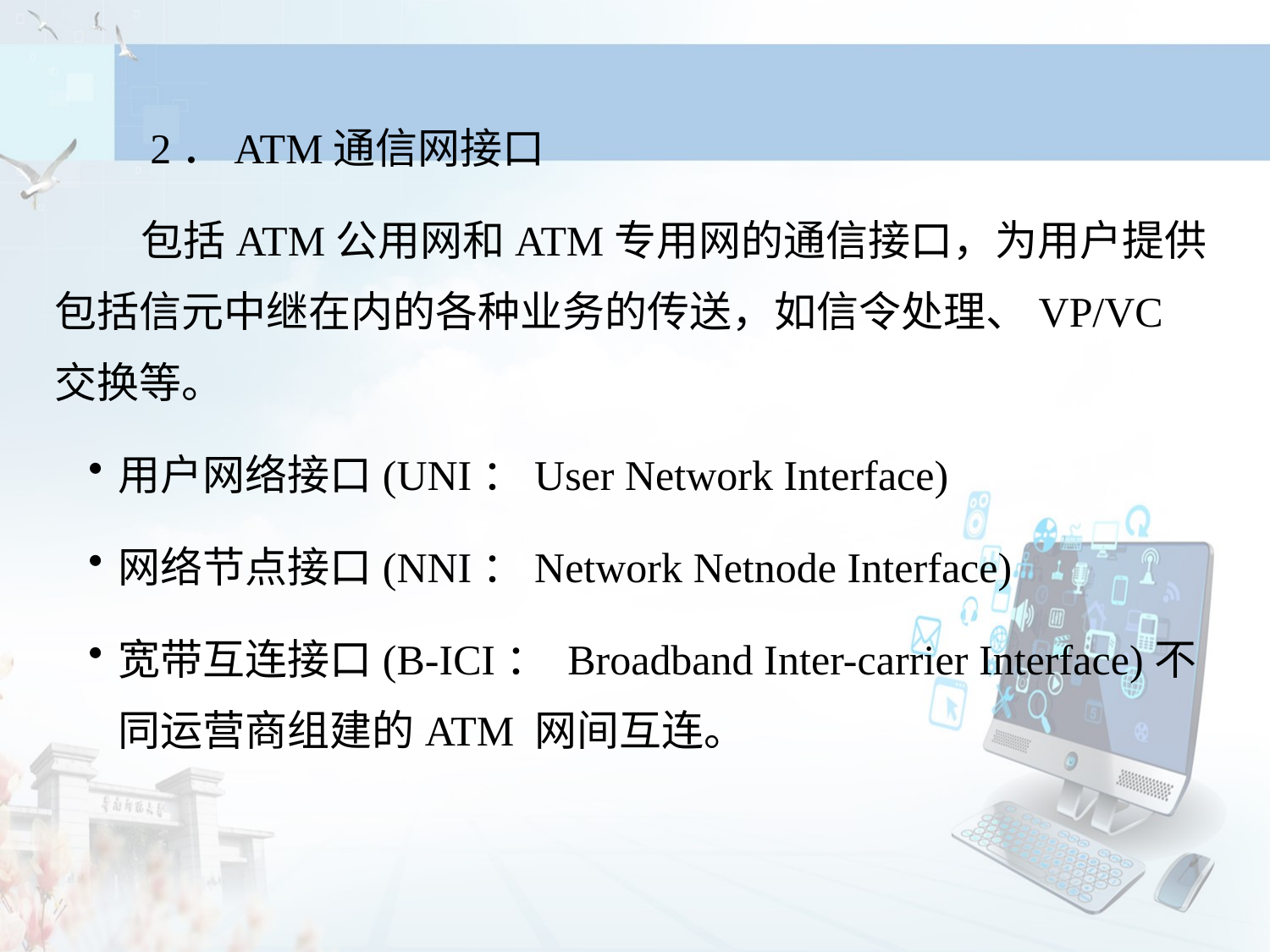

2．ATM通信网接口
        包括ATM公用网和ATM专用网的通信接口，为用户提供包括信元中继在内的各种业务的传送，如信令处理、VP/VC交换等。
用户网络接口(UNI：User Network Interface)
网络节点接口(NNI：Network Netnode Interface)
宽带互连接口(B-ICI： Broadband Inter-carrier Interface)不同运营商组建的ATM 网间互连。